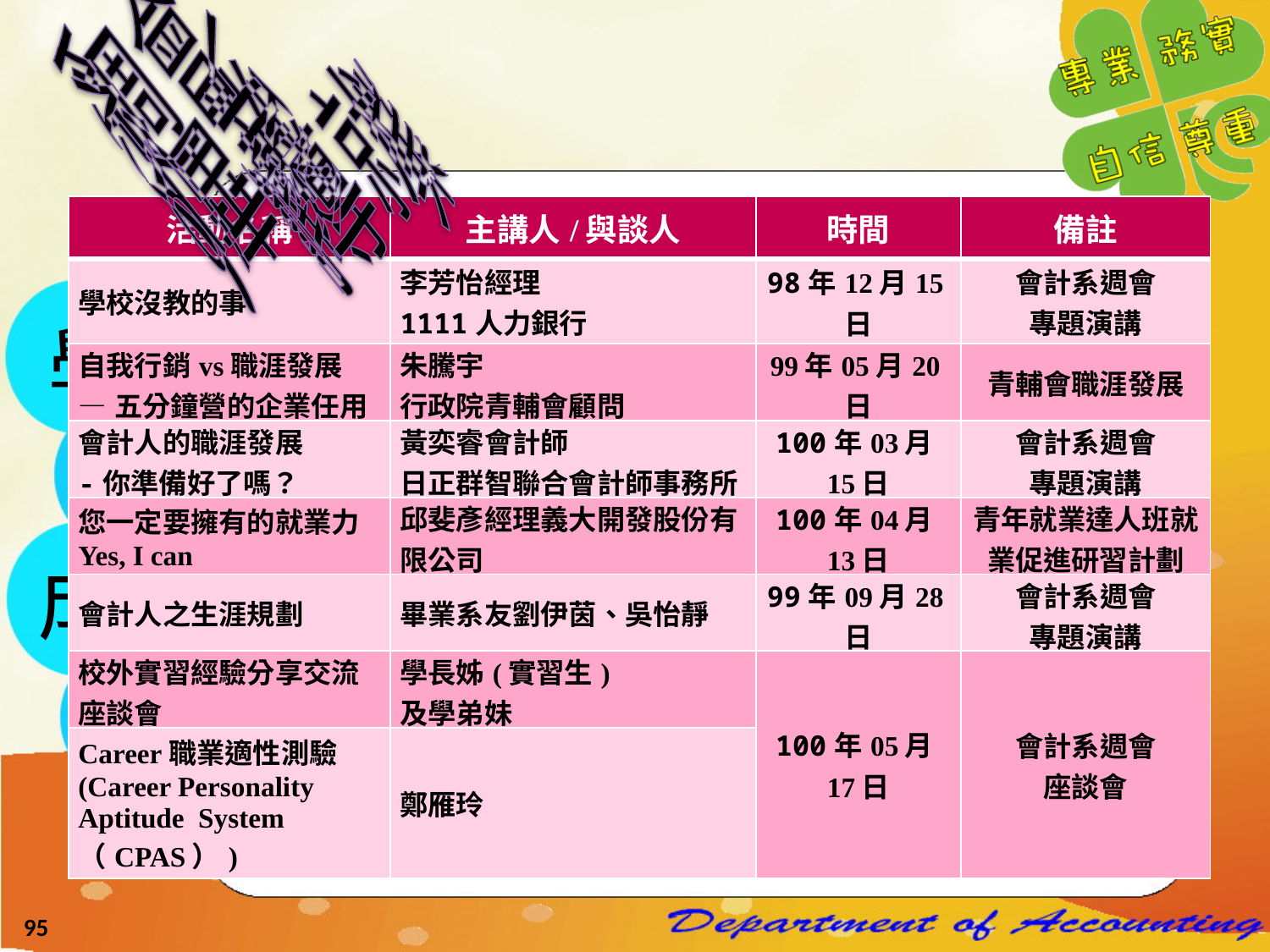

系週會 ─
(b)畢業生輔導就業
| 活動名稱 | 主講人/與談人 | 時間 | 備註 |
| --- | --- | --- | --- |
| 學校沒教的事 | 李芳怡經理 1111人力銀行 | 98年12月15日 | 會計系週會 專題演講 |
| 自我行銷vs職涯發展 —五分鐘營的企業任用 | 朱騰宇 行政院青輔會顧問 | 99年05月20日 | 青輔會職涯發展 |
| 會計人的職涯發展 -你準備好了嗎？ | 黃奕睿會計師 日正群智聯合會計師事務所 | 100年03月15日 | 會計系週會 專題演講 |
| 您一定要擁有的就業力Yes, I can | 邱斐彥經理義大開發股份有限公司 | 100年04月13日 | 青年就業達人班就業促進研習計劃 |
| 會計人之生涯規劃 | 畢業系友劉伊茵、吳怡靜 | 99年09月28日 | 會計系週會 專題演講 |
| 校外實習經驗分享交流座談會 | 學長姊(實習生) 及學弟妹 | 100年05月17日 | 會計系週會 座談會 |
| Career職業適性測驗 (Career Personality Aptitude System （CPAS）) | 鄭雁玲 |  |  |
學
生
成
就
95